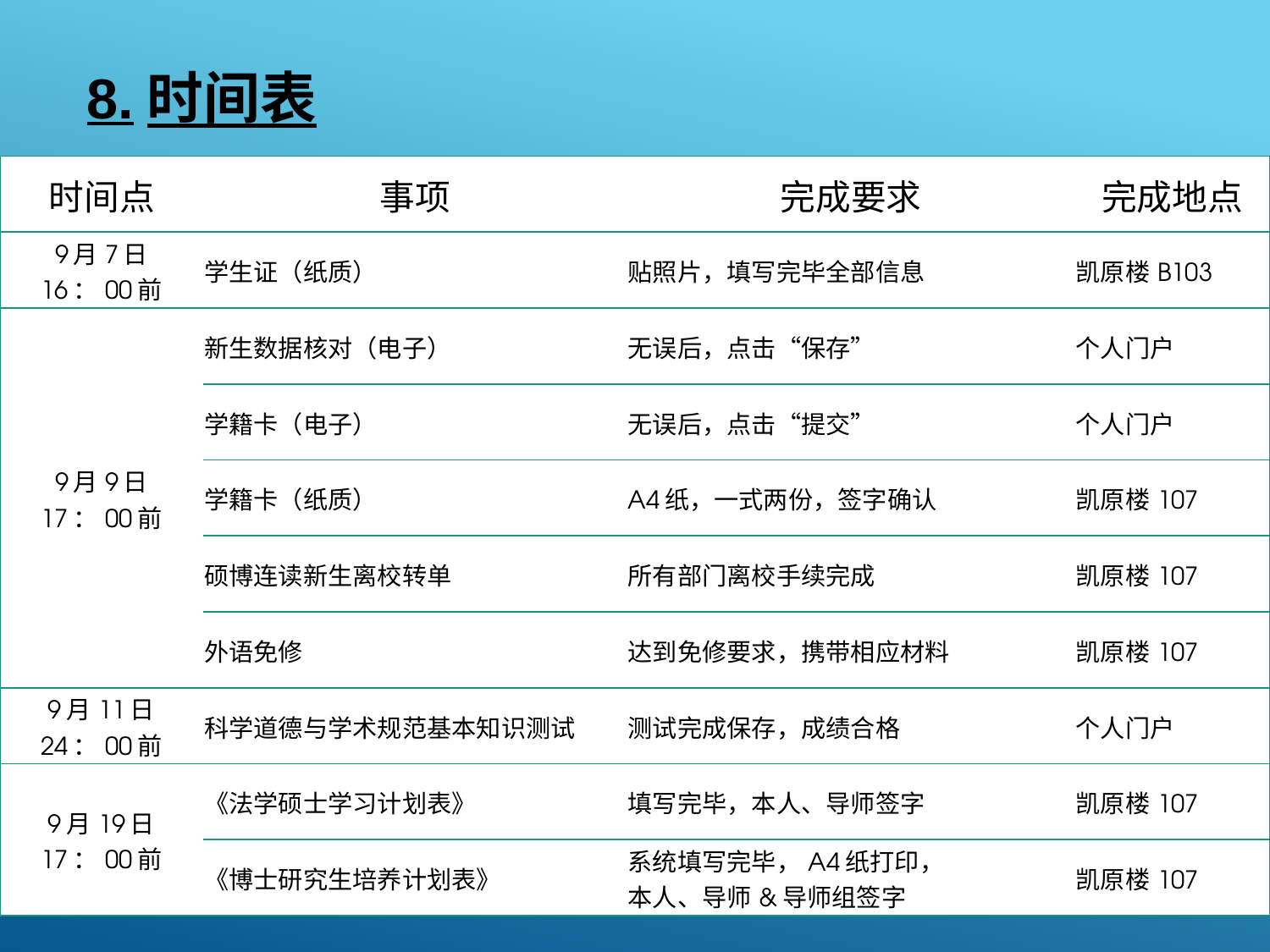

8.时间表

| 时间点 | 事项 | 完成要求 | 完成地点 |
| --- | --- | --- | --- |
| 9月7日 16：00前 | 学生证（纸质） | 贴照片，填写完毕全部信息 | 凯原楼B103 |
| 9月9日 17：00前 | 新生数据核对（电子） | 无误后，点击“保存” | 个人门户 |
|  | 学籍卡（电子） | 无误后，点击“提交” | 个人门户 |
|  | 学籍卡（纸质） | A4纸，一式两份，签字确认 | 凯原楼107 |
|  | 硕博连读新生离校转单 | 所有部门离校手续完成 | 凯原楼107 |
|  | 外语免修 | 达到免修要求，携带相应材料 | 凯原楼107 |
| 9月11日 24：00前 | 科学道德与学术规范基本知识测试 | 测试完成保存，成绩合格 | 个人门户 |
| 9月19日 17：00前 | 《法学硕士学习计划表》 | 填写完毕，本人、导师签字 | 凯原楼107 |
|  | 《博士研究生培养计划表》 | 系统填写完毕，A4纸打印， 本人、导师&导师组签字 | 凯原楼107 |